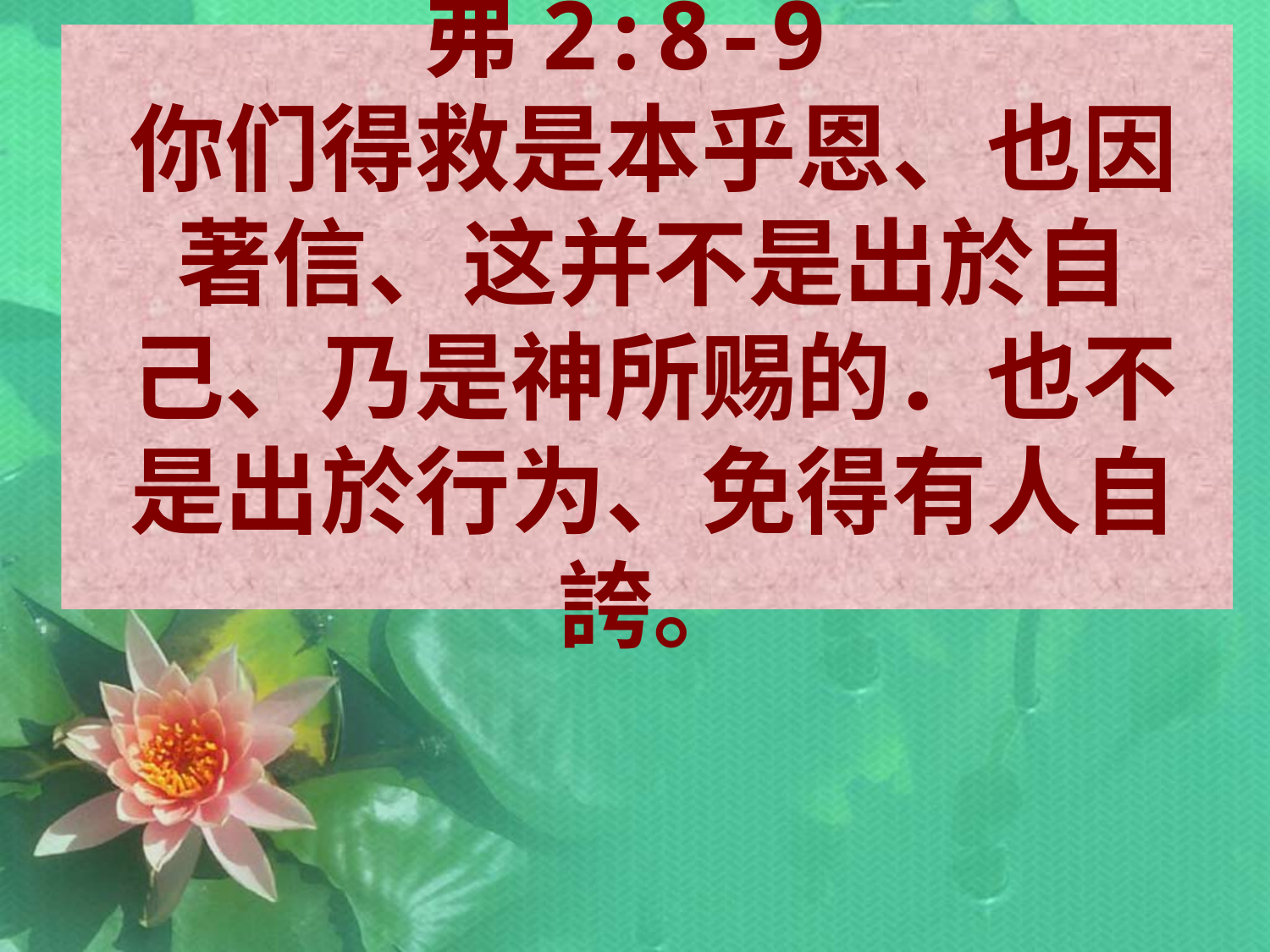

弗2:8-9
你们得救是本乎恩、也因著信、这并不是出於自己、乃是神所赐的．也不是出於行为、免得有人自誇。